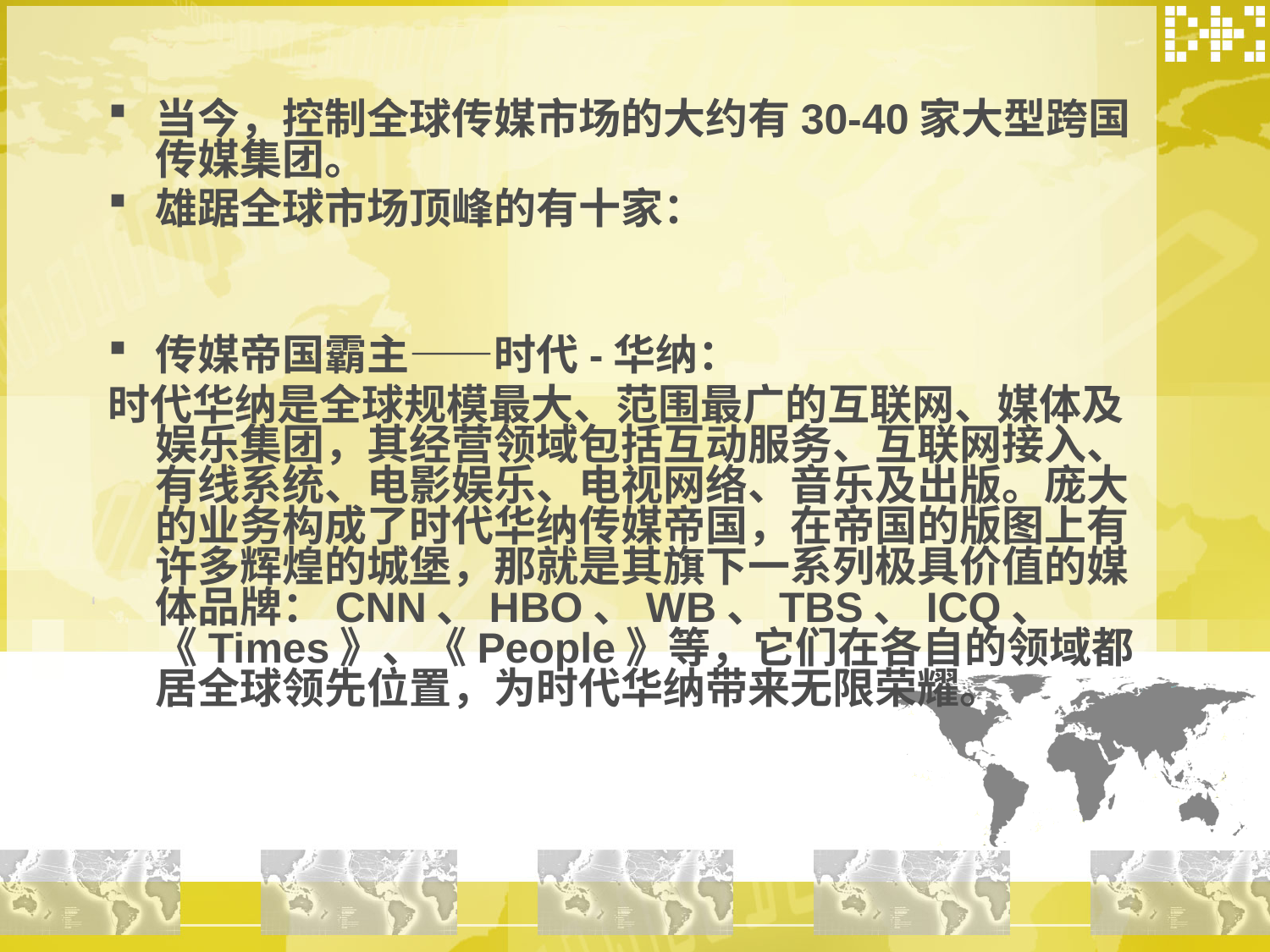

当今，控制全球传媒市场的大约有30-40家大型跨国传媒集团。
雄踞全球市场顶峰的有十家：

传媒帝国霸主——时代-华纳：
时代华纳是全球规模最大、范围最广的互联网、媒体及娱乐集团，其经营领域包括互动服务、互联网接入、有线系统、电影娱乐、电视网络、音乐及出版。庞大的业务构成了时代华纳传媒帝国，在帝国的版图上有许多辉煌的城堡，那就是其旗下一系列极具价值的媒体品牌：CNN、HBO、WB、TBS、ICQ、《Times》、《People》等，它们在各自的领域都居全球领先位置，为时代华纳带来无限荣耀。